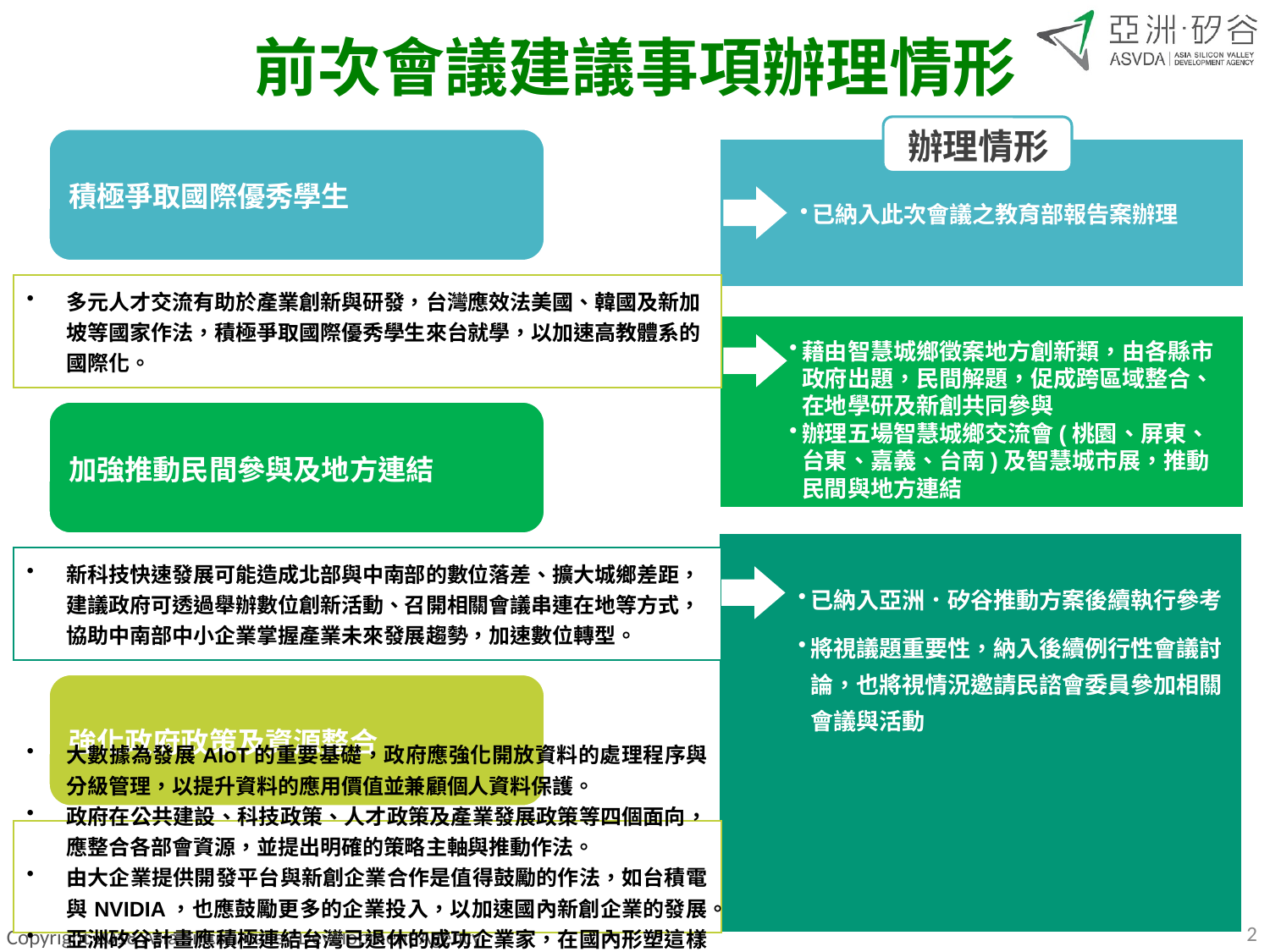

前次會議建議事項辦理情形
積極爭取國際優秀學生
加強推動民間參與及地方連結
多元人才交流有助於產業創新與研發，台灣應效法美國、韓國及新加坡等國家作法，積極爭取國際優秀學生來台就學，以加速高教體系的國際化。
大數據為發展AIoT的重要基礎，政府應強化開放資料的處理程序與分級管理，以提升資料的應用價值並兼顧個人資料保護。
政府在公共建設、科技政策、人才政策及產業發展政策等四個面向，應整合各部會資源，並提出明確的策略主軸與推動作法。
由大企業提供開發平台與新創企業合作是值得鼓勵的作法，如台積電與NVIDIA，也應鼓勵更多的企業投入，以加速國內新創企業的發展。
新科技快速發展可能造成北部與中南部的數位落差、擴大城鄉差距，建議政府可透過舉辦數位創新活動、召開相關會議串連在地等方式，協助中南部中小企業掌握產業未來發展趨勢，加速數位轉型。
強化政府政策及資源整合

辦理情形

已納入此次會議之教育部報告案辦理

藉由智慧城鄉徵案地方創新類，由各縣市政府出題，民間解題，促成跨區域整合、在地學研及新創共同參與
辦理五場智慧城鄉交流會(桃園、屏東、台東、嘉義、台南)及智慧城市展，推動民間與地方連結

已納入亞洲．矽谷推動方案後續執行參考
將視議題重要性，納入後續例行性會議討論，也將視情況邀請民諮會委員參加相關會議與活動
2